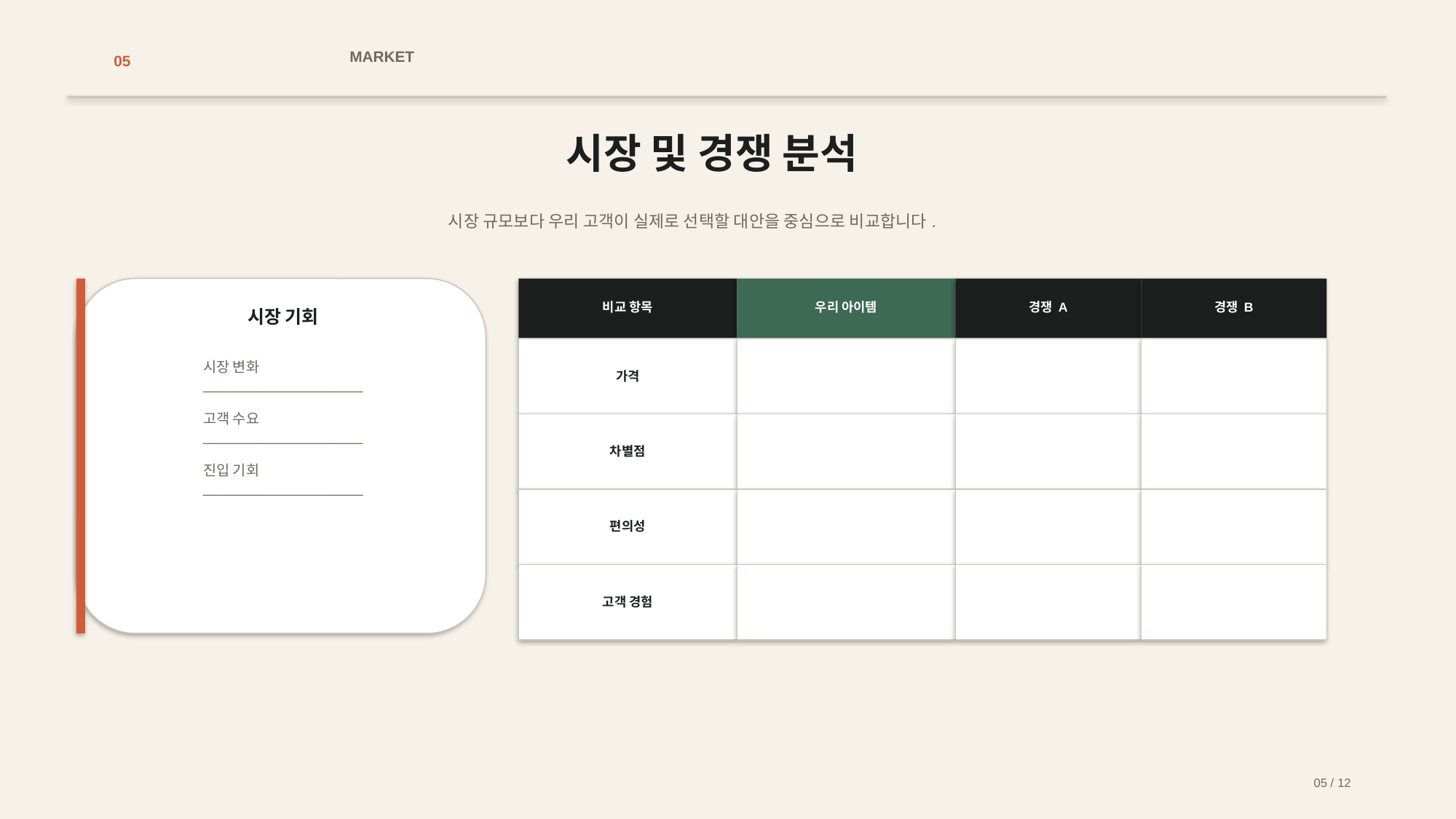

MARKET
05

시장 및 경쟁 분석
시장 규모보다 우리 고객이 실제로 선택할 대안을 중심으로 비교합니다.

비교 항목
우리 아이템
경쟁 A
경쟁 B
시장 기회

시장 변화
____________________

고객 수요
____________________

진입 기회
____________________
가격

차별점

편의성

고객 경험
05 / 12